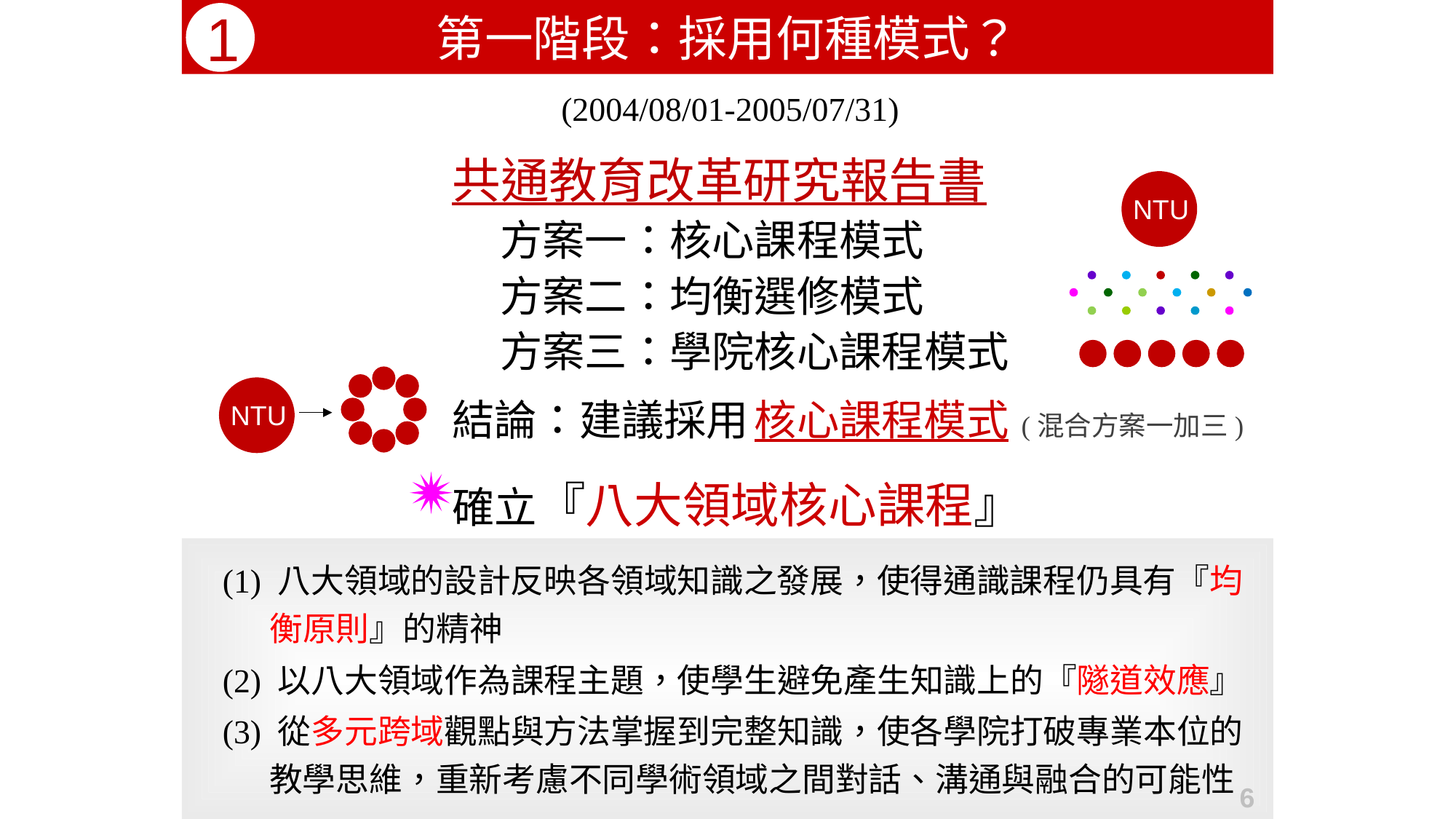

第一階段：採用何種模式？
1
(2004/08/01-2005/07/31)
共通教育改革研究報告書
    方案一：核心課程模式
    方案二：均衡選修模式
    方案三：學院核心課程模式
結論：建議採用 核心課程模式 (混合方案一加三)
確立『八大領域核心課程』

NTU

NTU

(1) 八大領域的設計反映各領域知識之發展，使得通識課程仍具有『均衡原則』的精神
(2) 以八大領域作為課程主題，使學生避免產生知識上的『隧道效應』
(3) 從多元跨域觀點與方法掌握到完整知識，使各學院打破專業本位的教學思維，重新考慮不同學術領域之間對話、溝通與融合的可能性
6